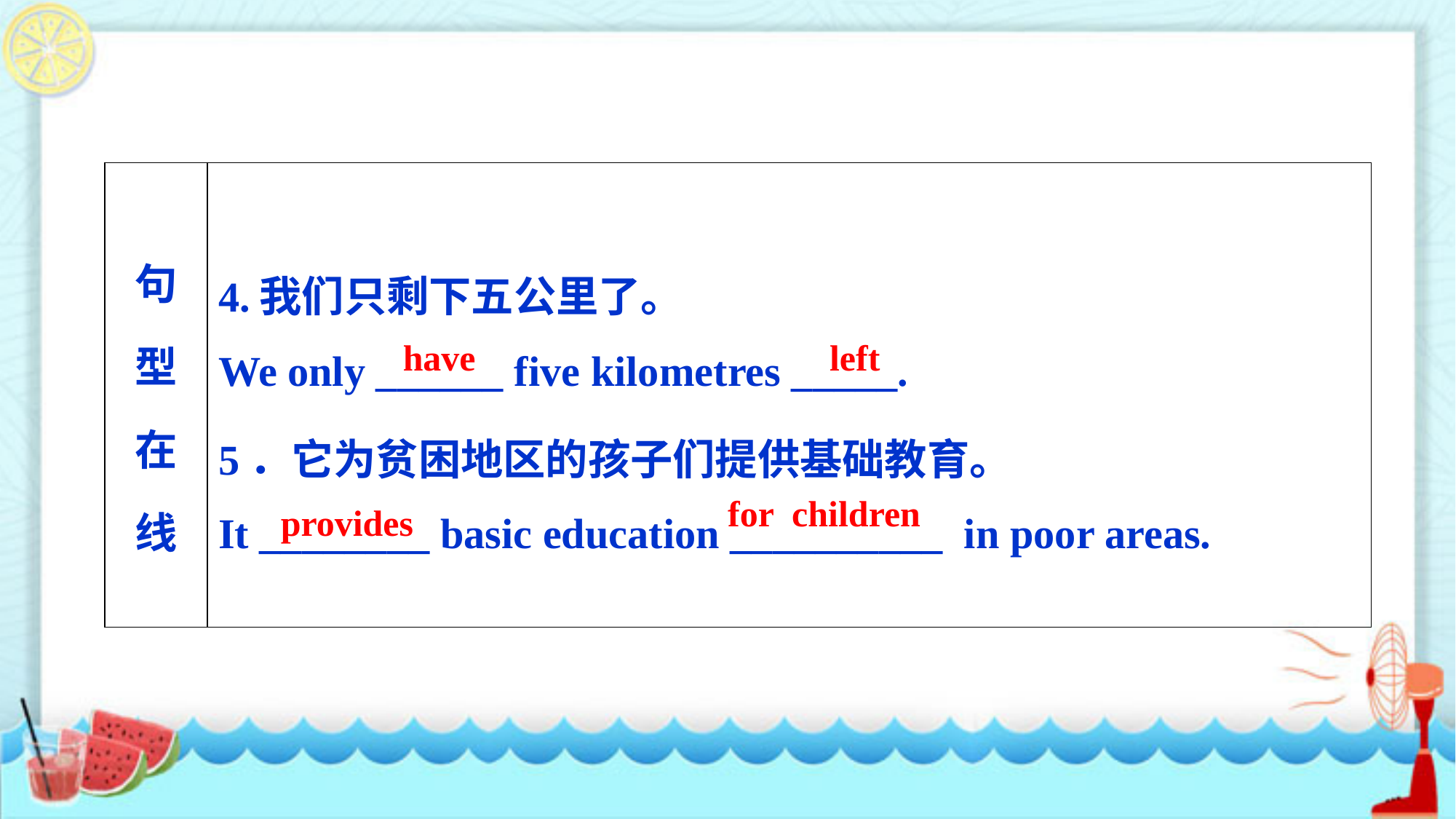

| 句 型 在 线 | 4.我们只剩下五公里了。 We only \_\_\_\_\_\_ five kilo­metres \_\_\_\_\_. 5．它为贫困地区的孩子们提供基础教育。 It \_\_\_\_\_\_\_\_ basic education \_\_\_\_\_\_\_\_\_\_ in poor areas. |
| --- | --- |
 left
have
for  children
provides